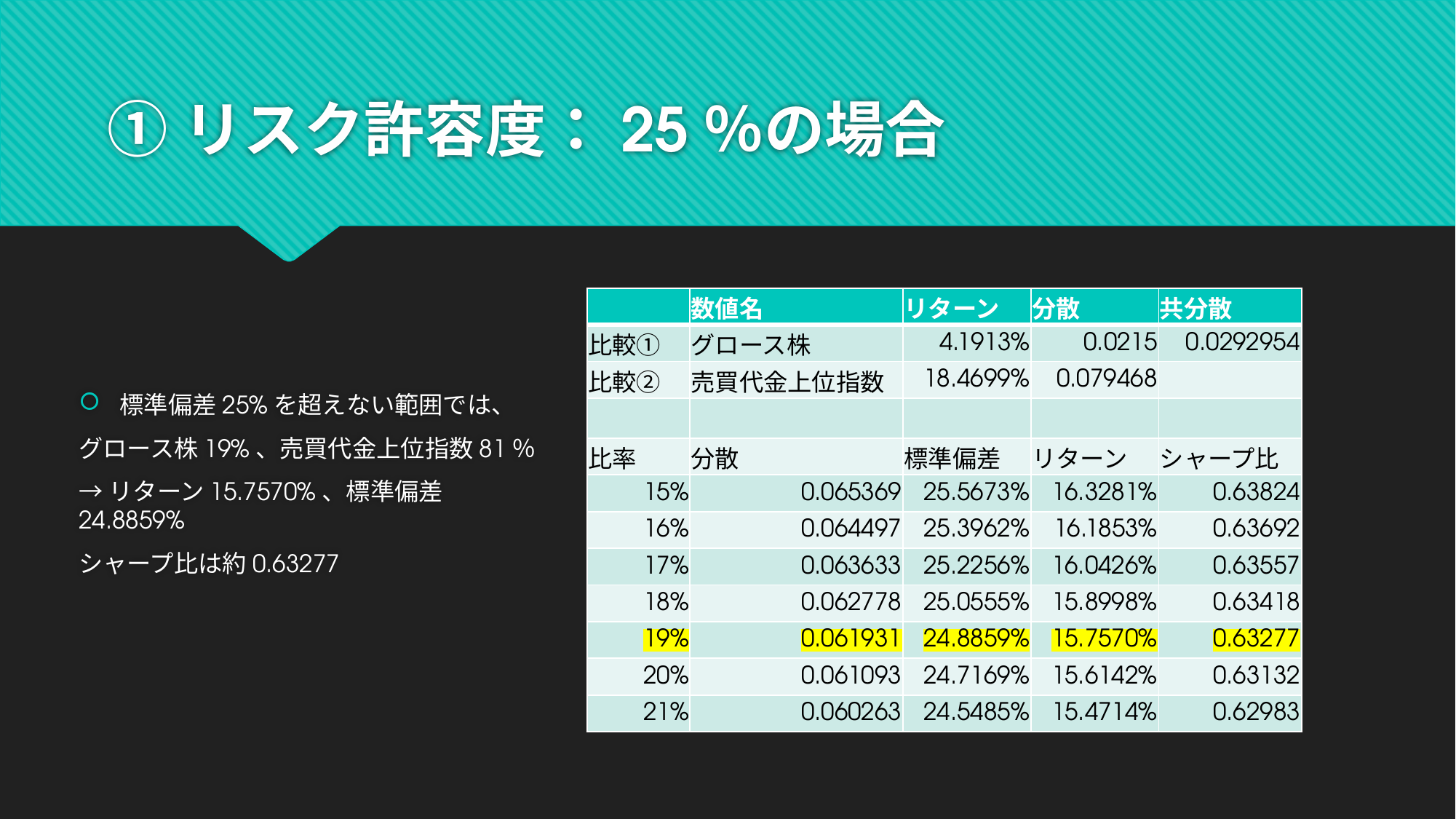

# ①リスク許容度：25％の場合
標準偏差25%を超えない範囲では、
グロース株19%、売買代金上位指数81％
→リターン15.7570%、標準偏差24.8859%
シャープ比は約0.63277

|  | 数値名 | リターン | 分散 | 共分散 |
| --- | --- | --- | --- | --- |
| 比較① | グロース株 | 4.1913% | 0.0215 | 0.0292954 |
| 比較② | 売買代金上位指数 | 18.4699% | 0.079468 |  |
|  |  |  |  |  |
| 比率 | 分散 | 標準偏差 | リターン | シャープ比 |
| 15% | 0.065369 | 25.5673% | 16.3281% | 0.63824 |
| 16% | 0.064497 | 25.3962% | 16.1853% | 0.63692 |
| 17% | 0.063633 | 25.2256% | 16.0426% | 0.63557 |
| 18% | 0.062778 | 25.0555% | 15.8998% | 0.63418 |
| 19% | 0.061931 | 24.8859% | 15.7570% | 0.63277 |
| 20% | 0.061093 | 24.7169% | 15.6142% | 0.63132 |
| 21% | 0.060263 | 24.5485% | 15.4714% | 0.62983 |